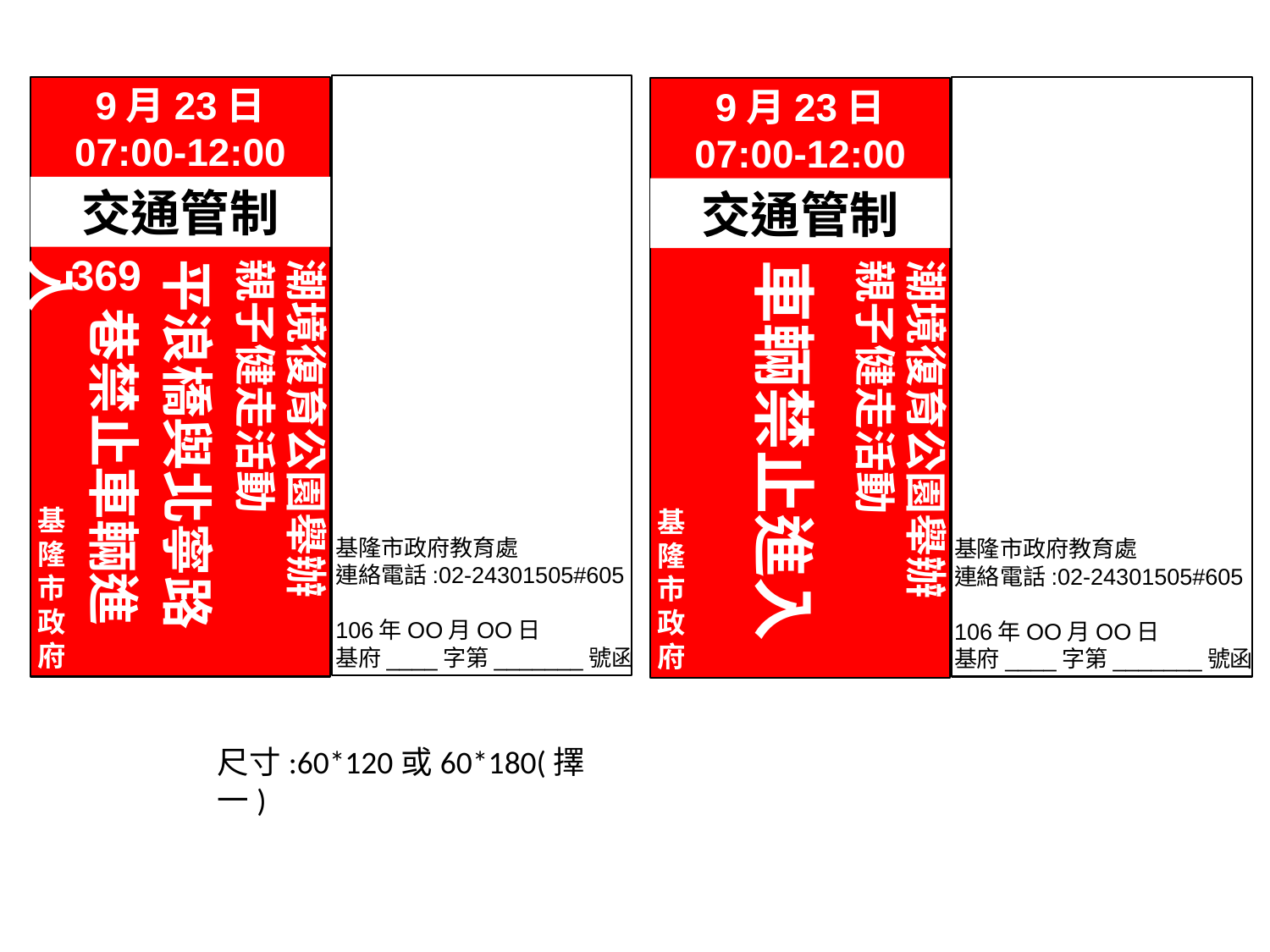

9月23日
07:00-12:00

9月23日
07:00-12:00

交通管制
交通管制
369
潮境復育公園舉辦
親子健走活動
平浪橋與北寧路
   巷禁止車輛進入
潮境復育公園舉辦
親子健走活動

車輛禁止進入
基隆市政府
基隆市政府
基隆市政府教育處
連絡電話:02-24301505#605

106年OO月OO日
基府____字第_______號函
基隆市政府教育處
連絡電話:02-24301505#605

106年OO月OO日
基府____字第_______號函
尺寸:60*120或60*180(擇一)